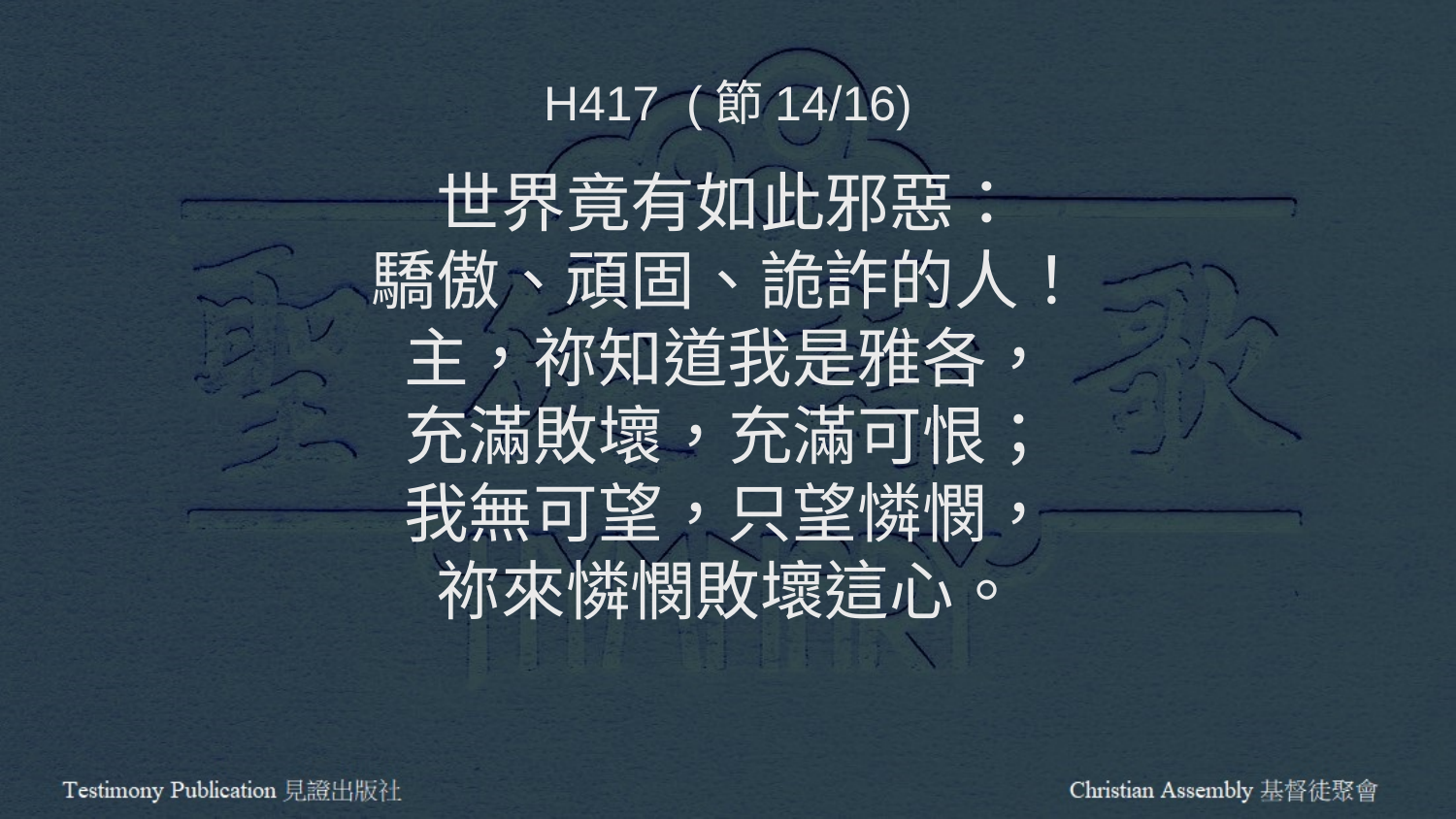

H417  (節14/16)

世界竟有如此邪惡：
驕傲、頑固、詭詐的人！
主，祢知道我是雅各，
充滿敗壞，充滿可恨；
我無可望，只望憐憫，
祢來憐憫敗壞這心。